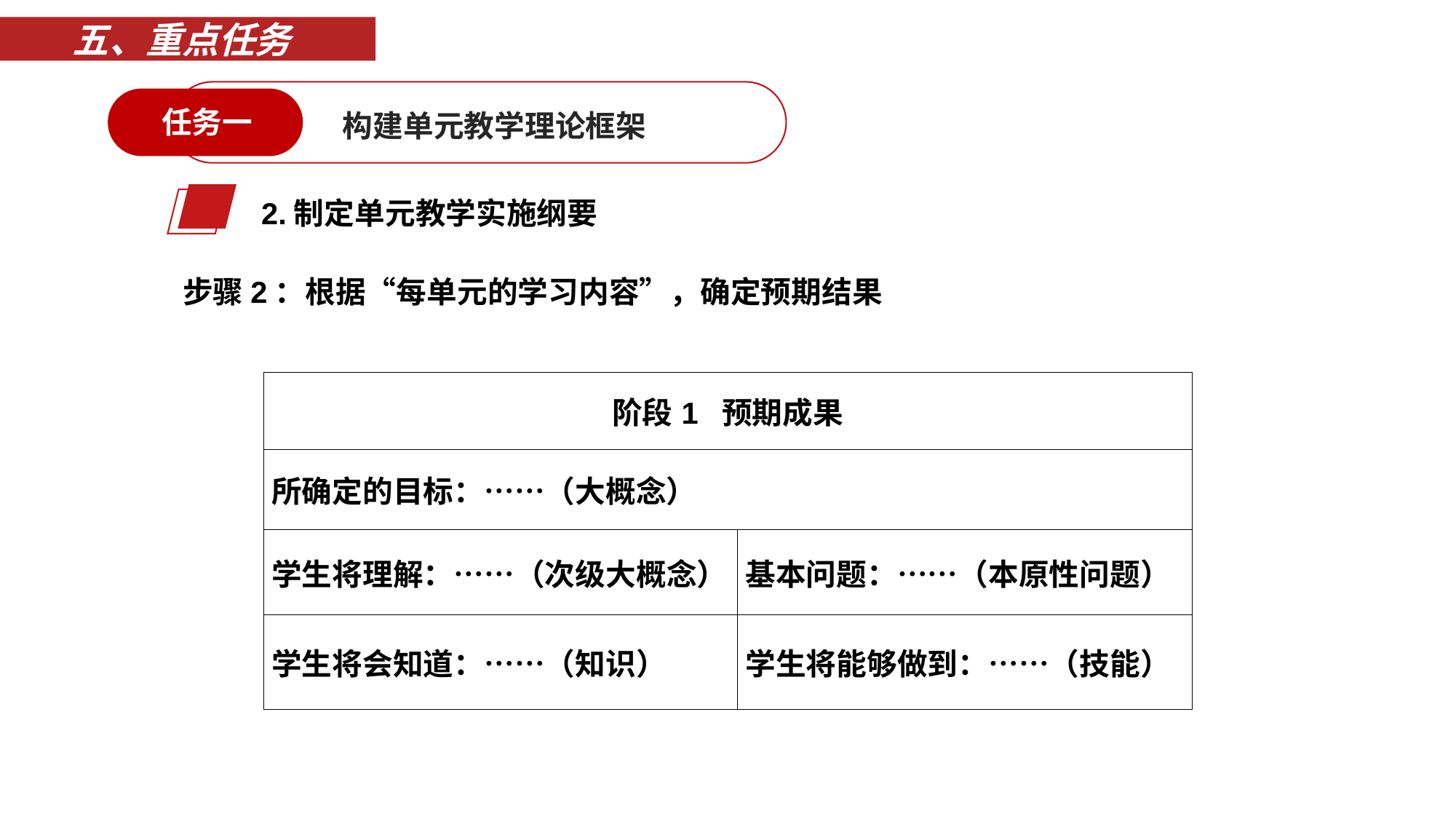

五、重点任务

任务一
构建单元教学理论框架

2.制定单元教学实施纲要
步骤2：根据“每单元的学习内容”，确定预期结果
| 阶段1 预期成果 |  |
| --- | --- |
| 所确定的目标：……（大概念） |  |
| 学生将理解：……（次级大概念） | 基本问题：……（本原性问题） |
| 学生将会知道：……（知识） | 学生将能够做到：……（技能） |